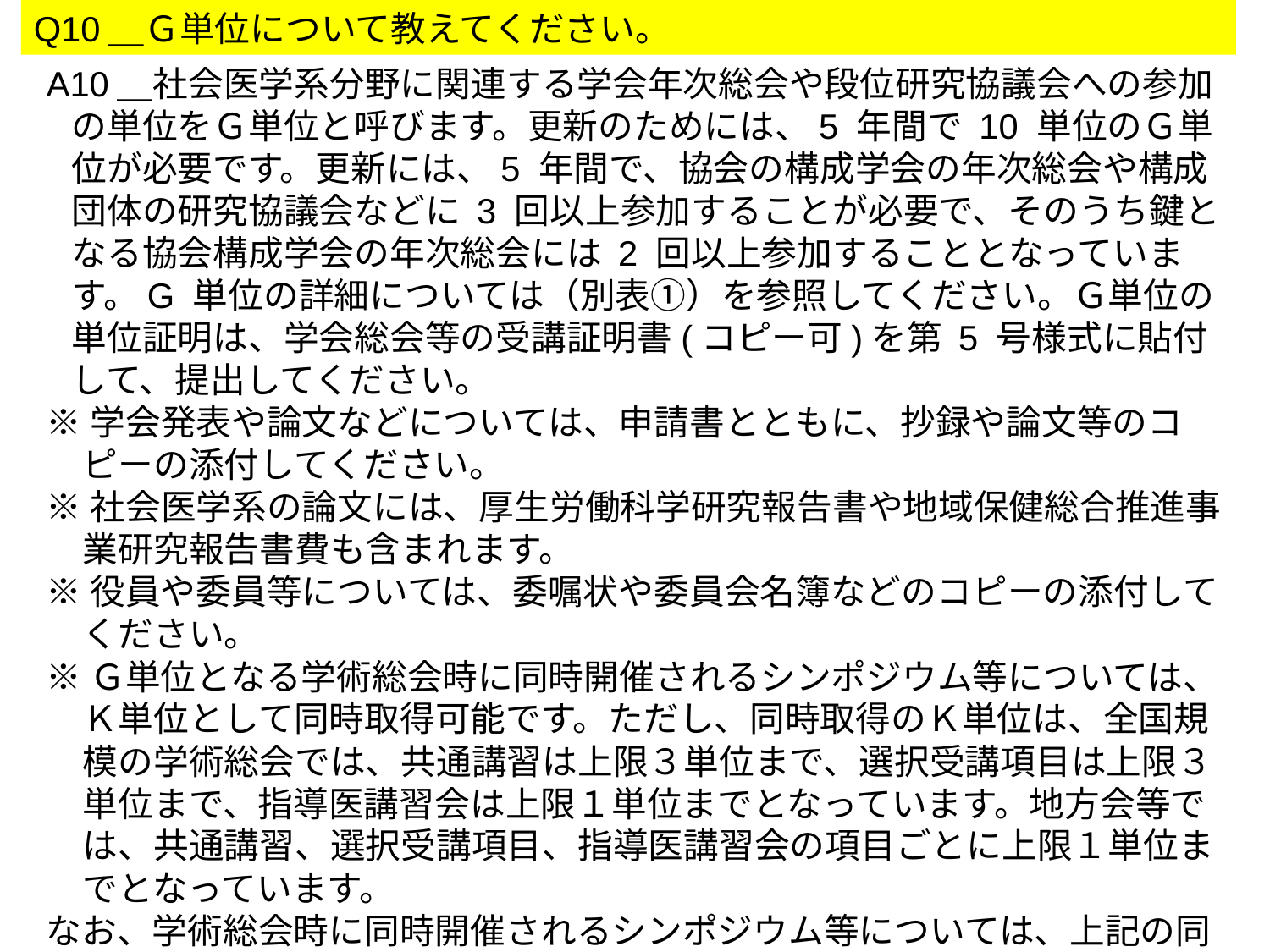

Q10＿Ｇ単位について教えてください。
A10＿社会医学系分野に関連する学会年次総会や段位研究協議会への参加の単位をＧ単位と呼びます。更新のためには、5 年間で 10 単位のＧ単位が必要です。更新には、5 年間で、協会の構成学会の年次総会や構成団体の研究協議会などに 3 回以上参加することが必要で、そのうち鍵となる協会構成学会の年次総会には 2 回以上参加することとなっています。G 単位の詳細については（別表①）を参照してください。Ｇ単位の単位証明は、学会総会等の受講証明書(コピー可)を第 5 号様式に貼付して、提出してください。
※学会発表や論文などについては、申請書とともに、抄録や論文等のコピーの添付してください。
※社会医学系の論文には、厚生労働科学研究報告書や地域保健総合推進事業研究報告書費も含まれます。
※役員や委員等については、委嘱状や委員会名簿などのコピーの添付してください。
※Ｇ単位となる学術総会時に同時開催されるシンポジウム等については、Ｋ単位として同時取得可能です。ただし、同時取得のＫ単位は、全国規模の学術総会では、共通講習は上限３単位まで、選択受講項目は上限３単位まで、指導医講習会は上限１単位までとなっています。地方会等では、共通講習、選択受講項目、指導医講習会の項目ごとに上限１単位までとなっています。
なお、学術総会時に同時開催されるシンポジウム等については、上記の同時取得できるＫ単位の数を超えて企画することは可能です。